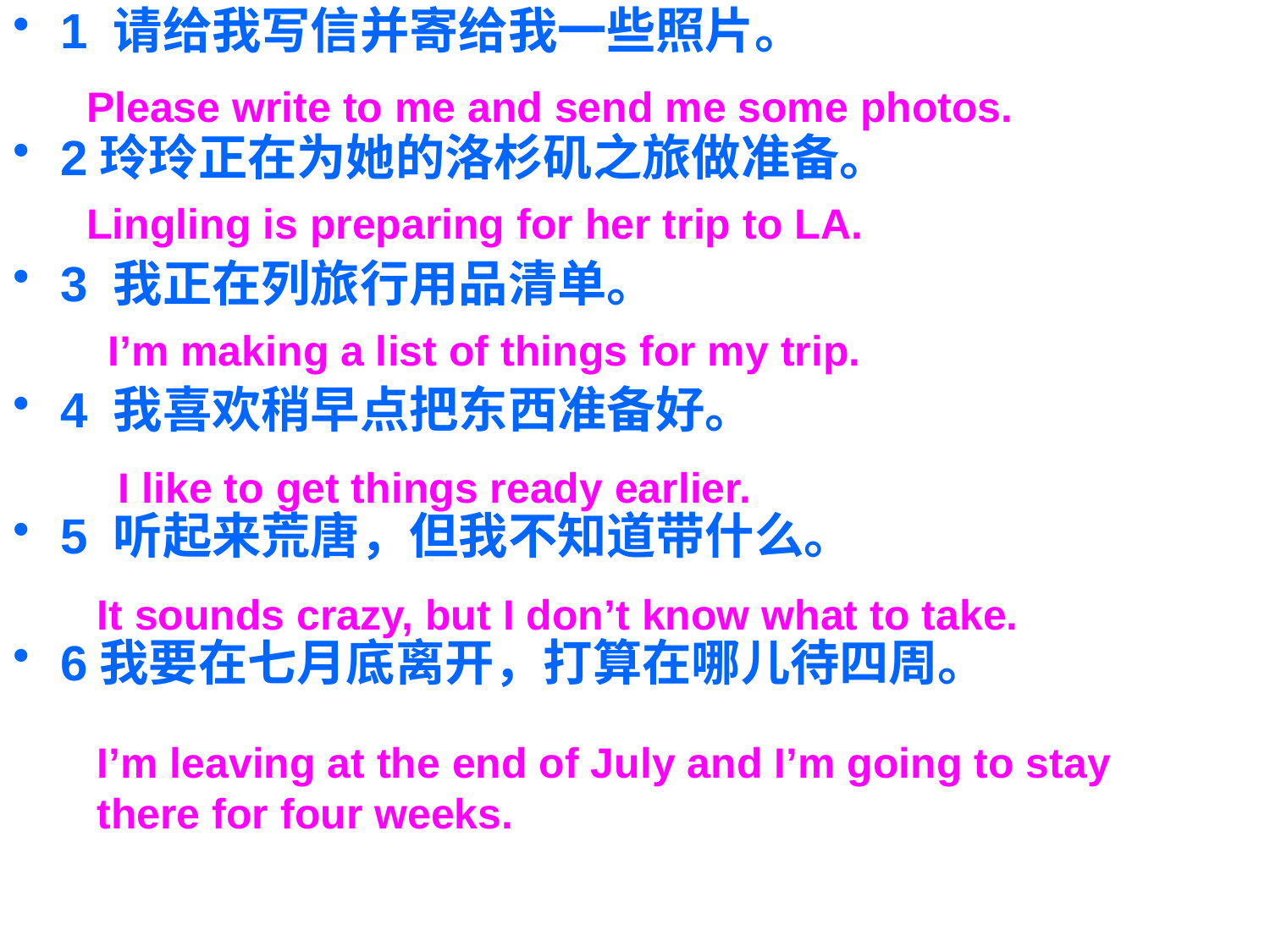

1 请给我写信并寄给我一些照片。

2玲玲正在为她的洛杉矶之旅做准备。

3 我正在列旅行用品清单。

4 我喜欢稍早点把东西准备好。

5 听起来荒唐，但我不知道带什么。

6我要在七月底离开，打算在哪儿待四周。
Please write to me and send me some photos.
Lingling is preparing for her trip to LA.
I’m making a list of things for my trip.
I like to get things ready earlier.
It sounds crazy, but I don’t know what to take.
I’m leaving at the end of July and I’m going to stay there for four weeks.